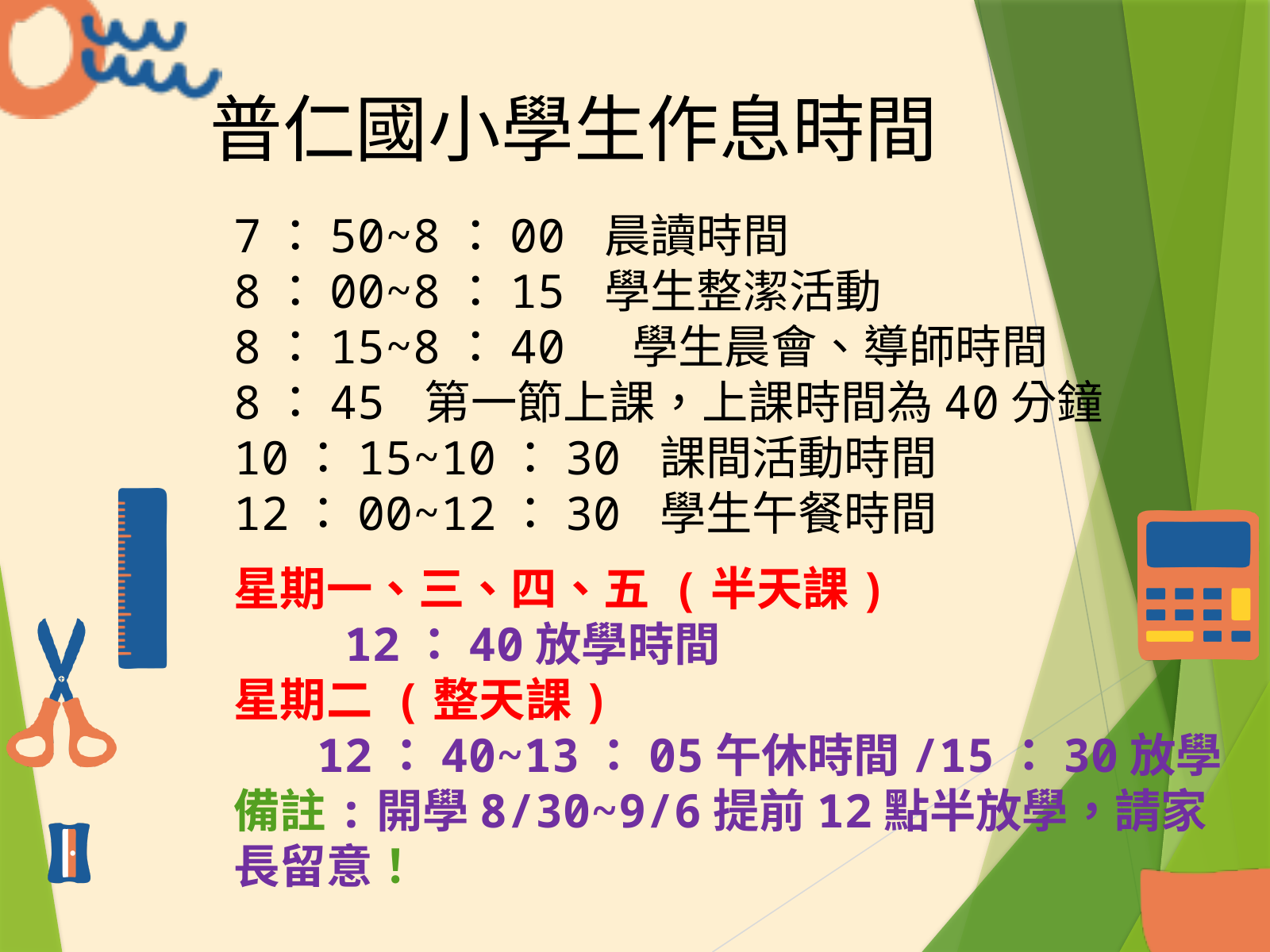

普仁國小學生作息時間
7：50~8：00 晨讀時間
8：00~8：15 學生整潔活動
8：15~8：40  學生晨會、導師時間
8：45 第一節上課，上課時間為40分鐘
10：15~10：30 課間活動時間
12：00~12：30 學生午餐時間
星期一、三、四、五 (半天課)
    12：40放學時間
星期二 (整天課)
   12：40~13：05午休時間/15：30放學
備註:開學8/30~9/6提前12點半放學，請家長留意！